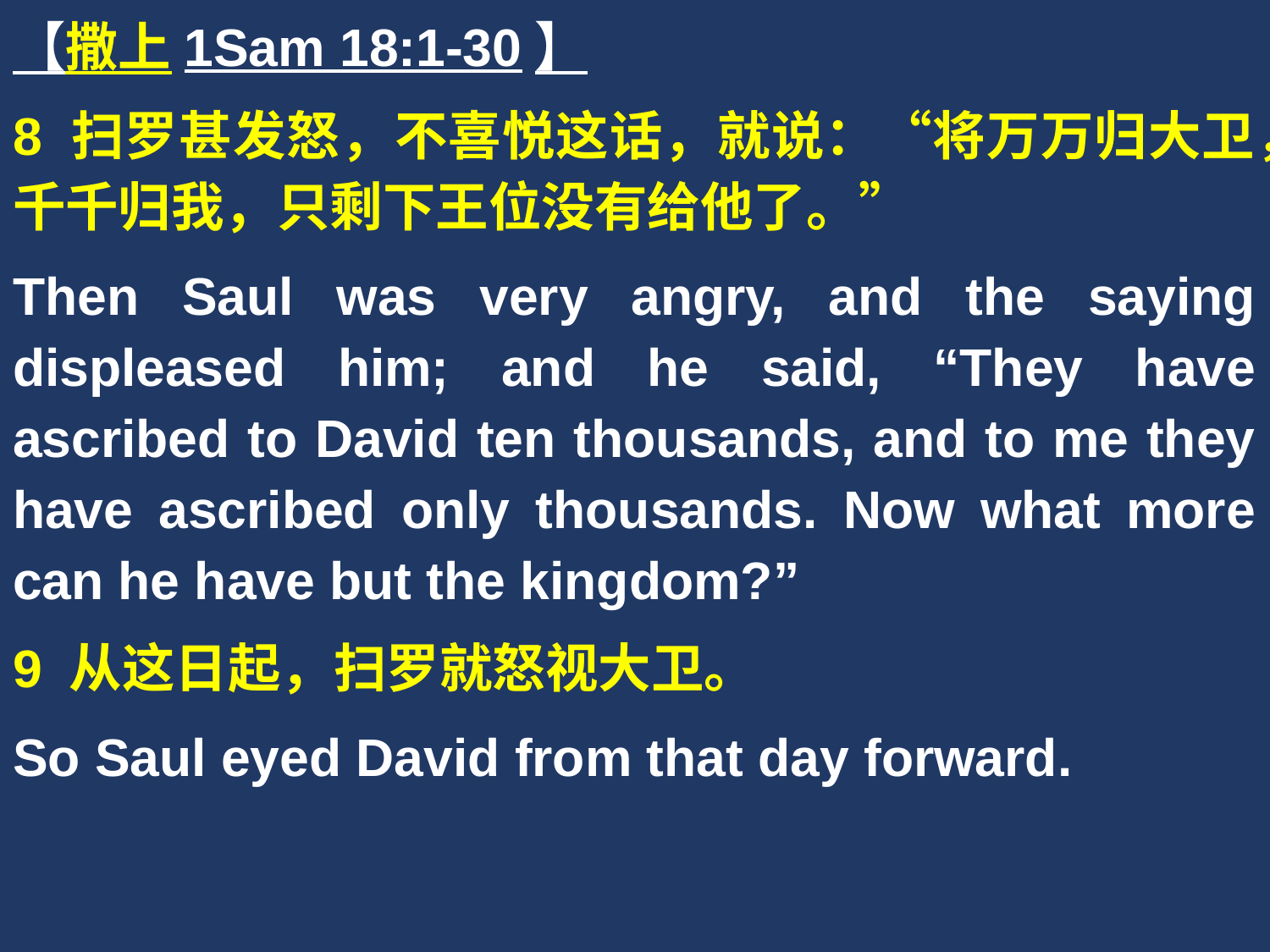

【撒上1Sam 18:1-30】
8 扫罗甚发怒，不喜悦这话，就说：“将万万归大卫，千千归我，只剩下王位没有给他了。”
Then Saul was very angry, and the saying displeased him; and he said, “They have ascribed to David ten thousands, and to me they have ascribed only thousands. Now what more can he have but the kingdom?”
9 从这日起，扫罗就怒视大卫。
So Saul eyed David from that day forward.